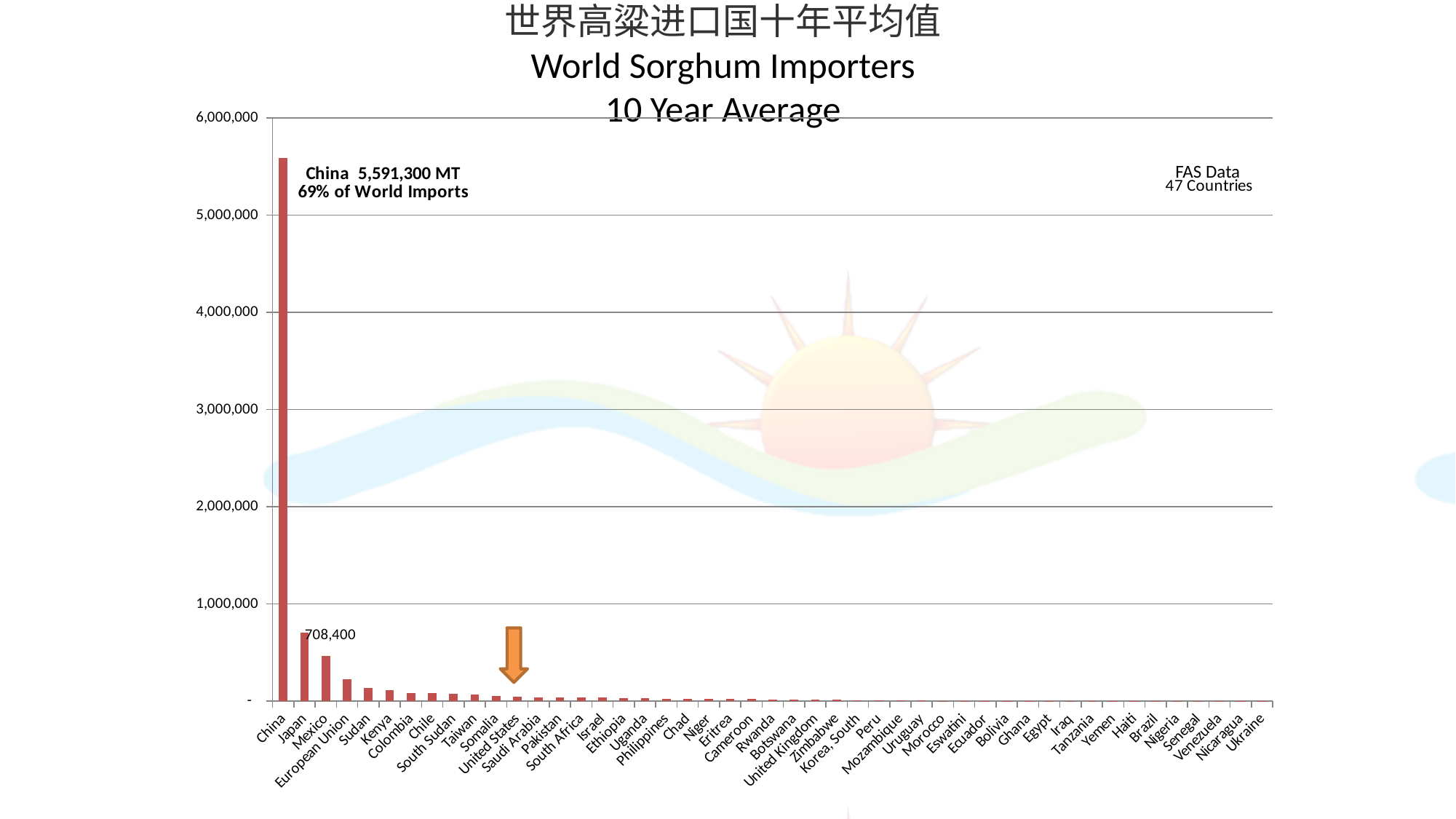

世界高粱进口国十年平均值
World Sorghum Importers
10 Year Average

### Chart

| Category |  |
|---|---|
| China | 5591300.0 |
| Japan | 708400.0 |
| Mexico | 464400.0 |
| European Union | 223800.0 |
| Sudan | 137500.0 |
| Kenya | 114700.0 |
| Colombia | 84000.0 |
| Chile | 82300.0 |
| South Sudan | 74100.0 |
| Taiwan | 69400.0 |
| Somalia | 52000.0 |
| United States | 47100.0 |
| Saudi Arabia | 39100.0 |
| Pakistan | 38900.0 |
| South Africa | 36100.0 |
| Israel | 36000.0 |
| Ethiopia | 32200.000000000004 |
| Uganda | 31000.0 |
| Philippines | 26100.0 |
| Chad | 25000.0 |
| Niger | 25000.0 |
| Eritrea | 21500.0 |
| Cameroon | 19500.0 |
| Rwanda | 16500.0 |
| Botswana | 15400.0 |
| United Kingdom | 15300.0 |
| Zimbabwe | 12000.0 |
| Korea, South | 10700.0 |
| Peru | 7900.0 |
| Mozambique | 6300.0 |
| Uruguay | 6000.0 |
| Morocco | 4400.0 |
| Eswatini | 2900.0 |
| Ecuador | 2200.0 |
| Bolivia | 2100.0 |
| Ghana | 2000.0 |
| Egypt | 1700.0 |
| Iraq | 1300.0 |
| Tanzania | 1100.0 |
| Yemen | 1100.0 |
| Haiti | 1000.0 |
| Brazil | 700.0 |
| Nigeria | 600.0 |
| Senegal | 600.0 |
| Venezuela | 300.0 |
| Nicaragua | 100.0 |
| Ukraine | 100.0 |
FAS Data